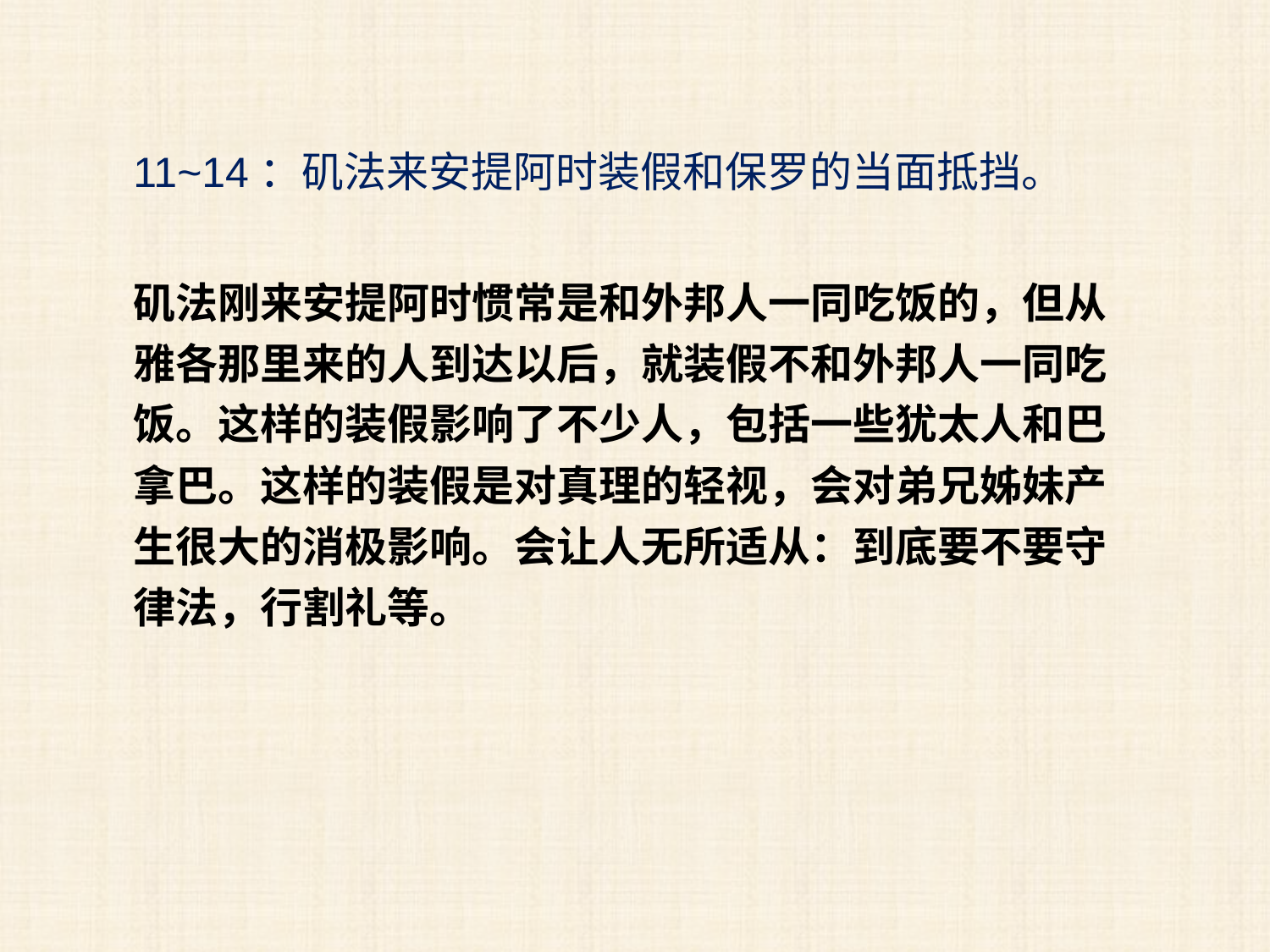

11~14：矶法来安提阿时装假和保罗的当面抵挡。
矶法刚来安提阿时惯常是和外邦人一同吃饭的，但从雅各那里来的人到达以后，就装假不和外邦人一同吃饭。这样的装假影响了不少人，包括一些犹太人和巴拿巴。这样的装假是对真理的轻视，会对弟兄姊妹产生很大的消极影响。会让人无所适从：到底要不要守律法，行割礼等。